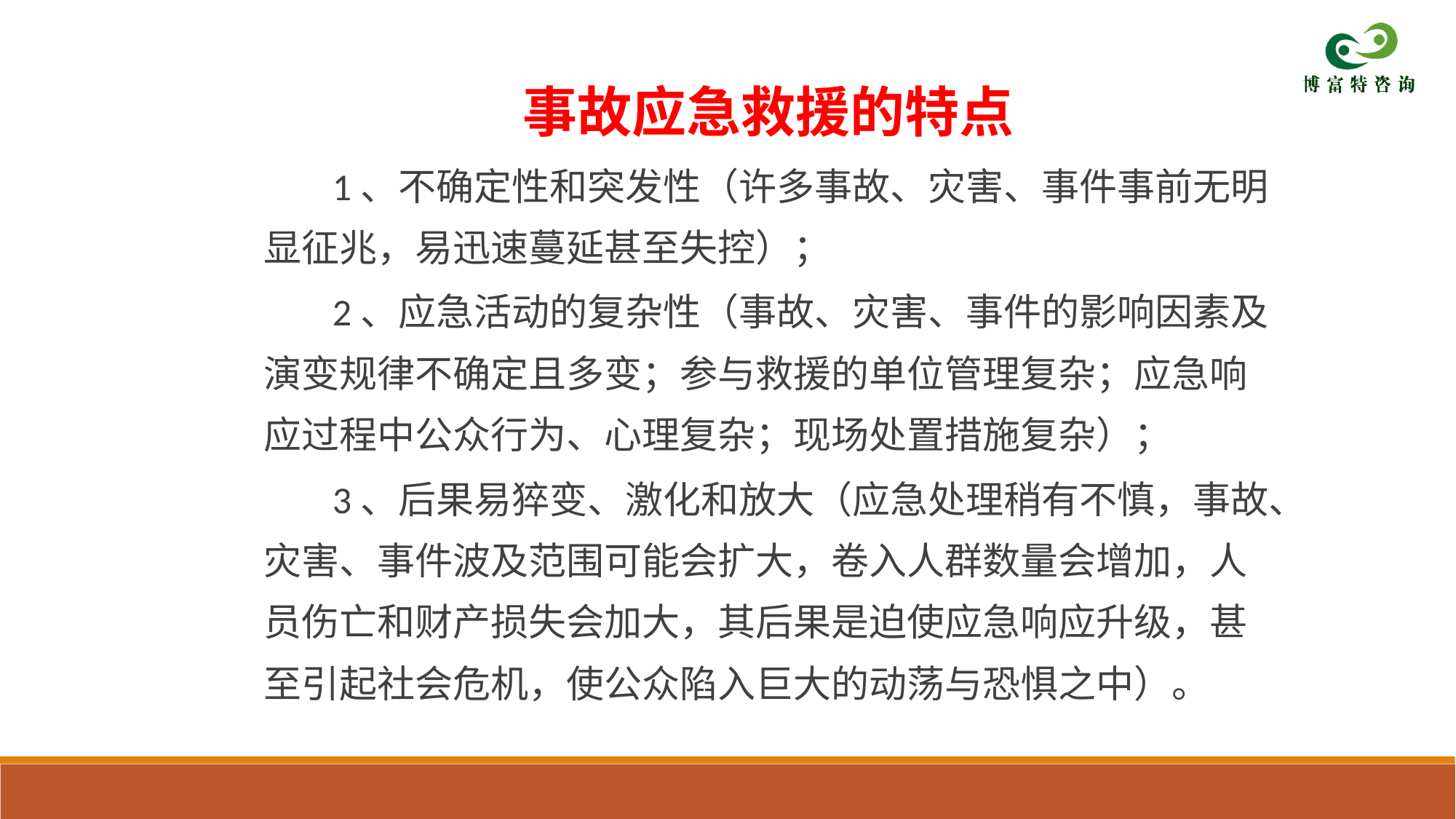

事故应急救援的特点
        1、不确定性和突发性（许多事故、灾害、事件事前无明显征兆，易迅速蔓延甚至失控）；
        2、应急活动的复杂性（事故、灾害、事件的影响因素及演变规律不确定且多变；参与救援的单位管理复杂；应急响应过程中公众行为、心理复杂；现场处置措施复杂）；
        3、后果易猝变、激化和放大（应急处理稍有不慎，事故、灾害、事件波及范围可能会扩大，卷入人群数量会增加，人员伤亡和财产损失会加大，其后果是迫使应急响应升级，甚至引起社会危机，使公众陷入巨大的动荡与恐惧之中）。